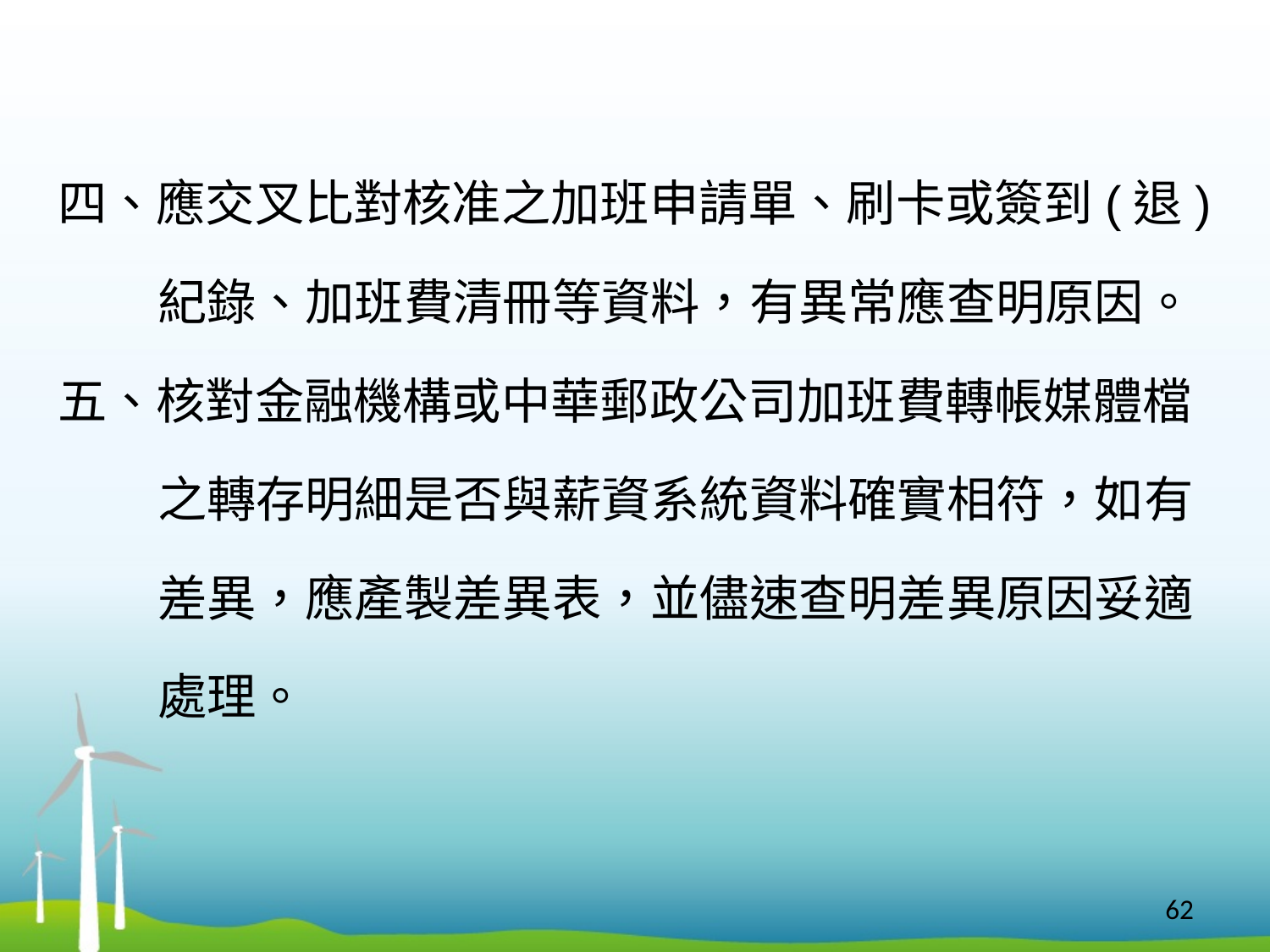

四、應交叉比對核准之加班申請單、刷卡或簽到(退)
        紀錄、加班費清冊等資料，有異常應查明原因。
五、核對金融機構或中華郵政公司加班費轉帳媒體檔
        之轉存明細是否與薪資系統資料確實相符，如有
        差異，應產製差異表，並儘速查明差異原因妥適
        處理。
62